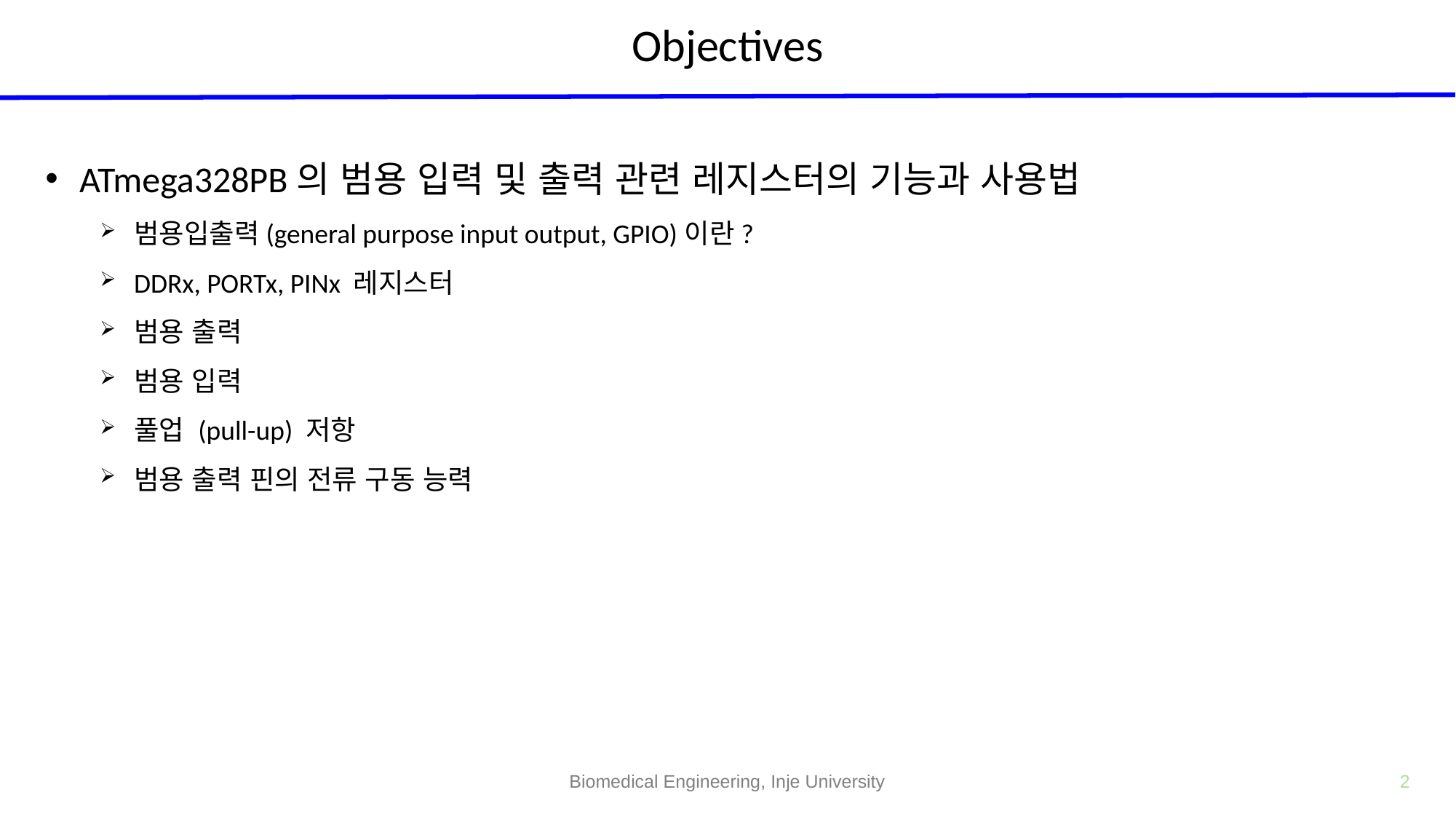

# Objectives
ATmega328PB의 범용 입력 및 출력 관련 레지스터의 기능과 사용법
범용입출력(general purpose input output, GPIO)이란?
DDRx, PORTx, PINx 레지스터
범용 출력
범용 입력
풀업 (pull-up) 저항
범용 출력 핀의 전류 구동 능력
Biomedical Engineering, Inje University
2